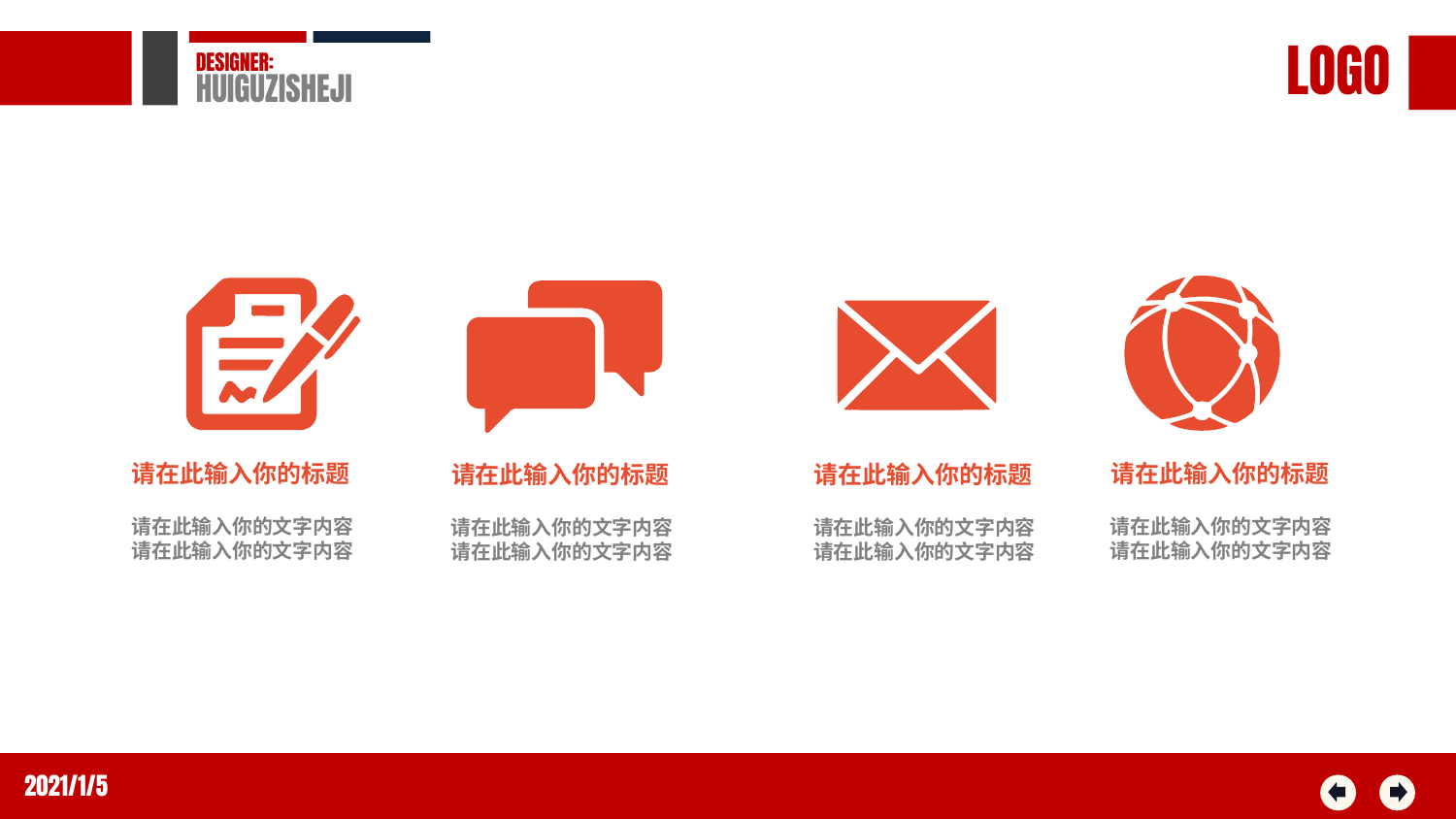

LOGO
DESIGNER:
HUIGUZISHEJI

请在此输入你的标题
请在此输入你的文字内容
请在此输入你的文字内容
请在此输入你的标题
请在此输入你的文字内容
请在此输入你的文字内容
请在此输入你的标题
请在此输入你的文字内容
请在此输入你的文字内容
请在此输入你的标题
请在此输入你的文字内容
请在此输入你的文字内容
2021/1/5